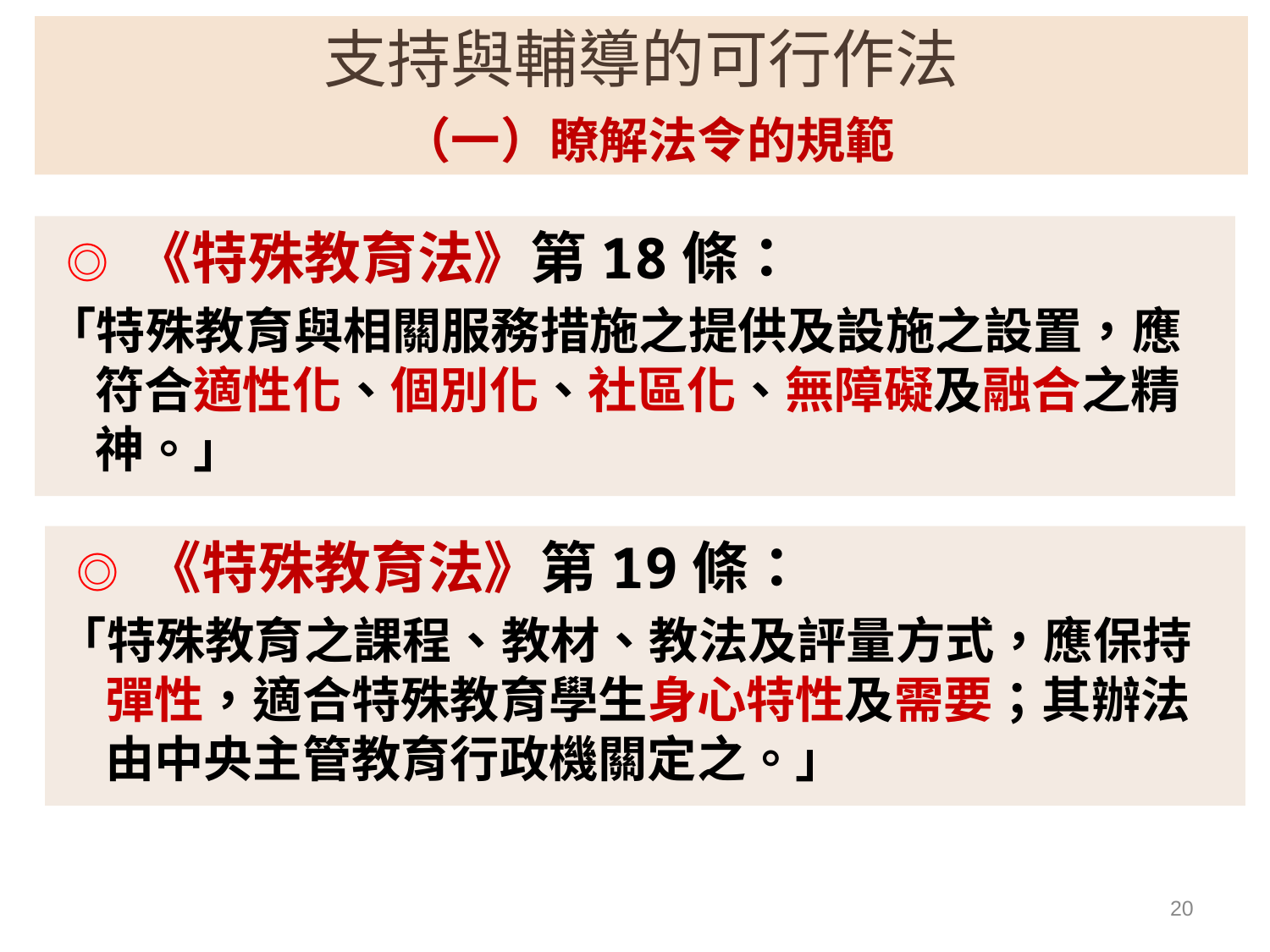

支持與輔導的可行作法
 （一）瞭解法令的規範
  ◎ 《特殊教育法》第18條：
「特殊教育與相關服務措施之提供及設施之設置，應符合適性化、個別化、社區化、無障礙及融合之精神。」
  ◎ 《特殊教育法》第19條：
「特殊教育之課程、教材、教法及評量方式，應保持彈性，適合特殊教育學生身心特性及需要；其辦法由中央主管教育行政機關定之。」
20